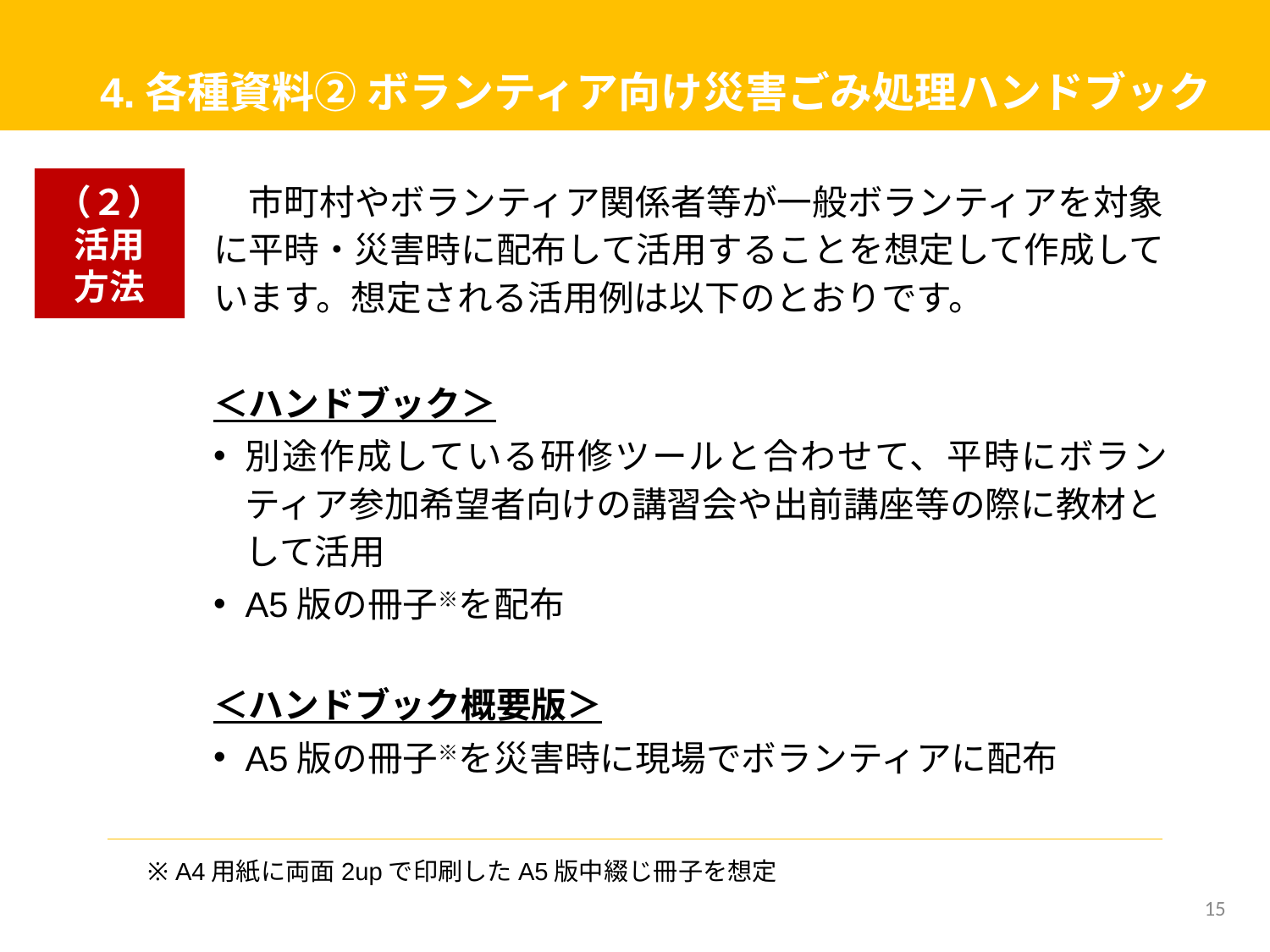

# 4.各種資料② ボランティア向け災害ごみ処理ハンドブック
（２）
活用
方法
　市町村やボランティア関係者等が一般ボランティアを対象に平時・災害時に配布して活用することを想定して作成しています。想定される活用例は以下のとおりです。

＜ハンドブック＞
別途作成している研修ツールと合わせて、平時にボランティア参加希望者向けの講習会や出前講座等の際に教材として活用
A5版の冊子※を配布

＜ハンドブック概要版＞
A5版の冊子※を災害時に現場でボランティアに配布
※ A4用紙に両面2upで印刷したA5版中綴じ冊子を想定
15